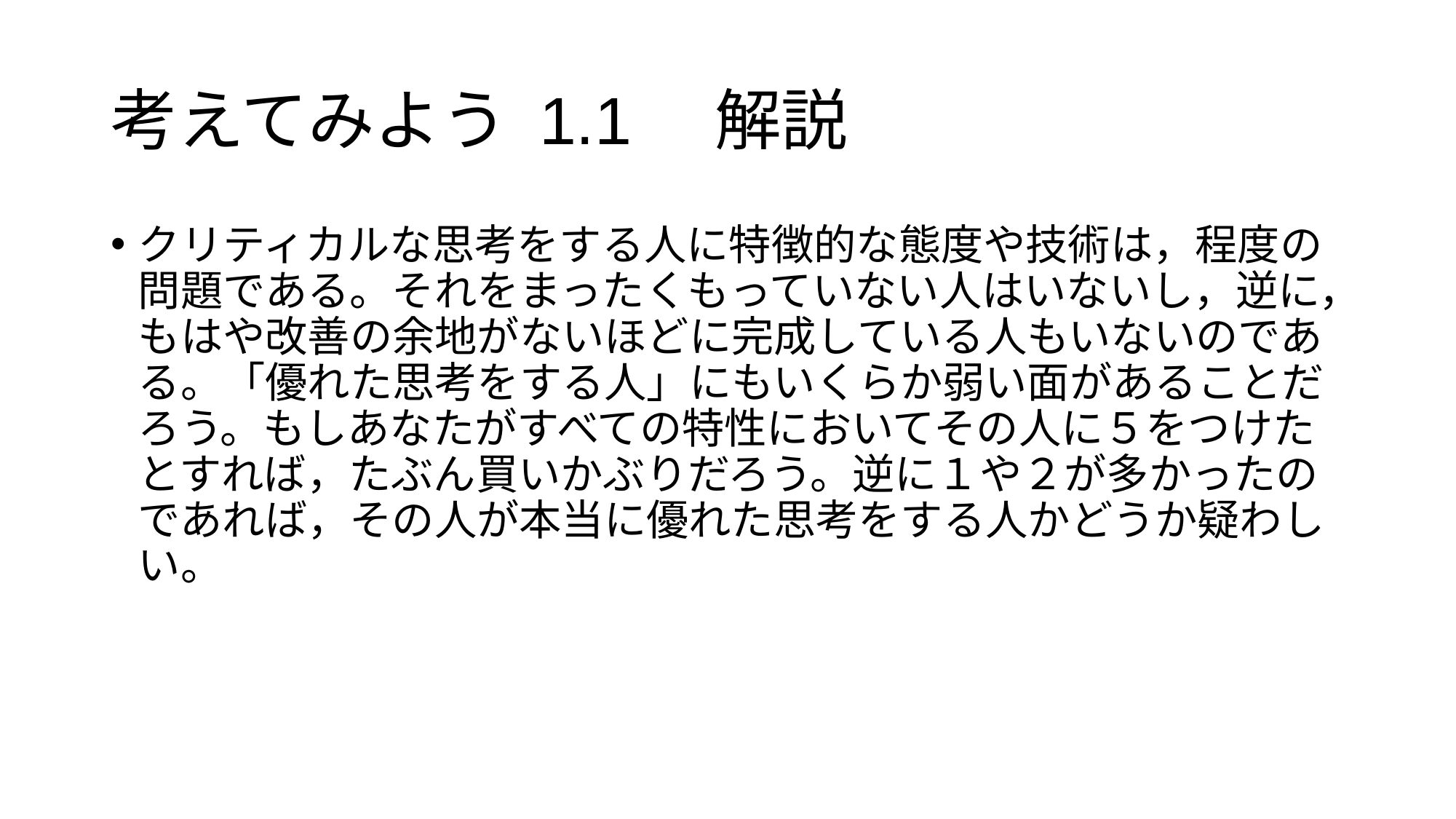

# 考えてみよう 1.1　解説
クリティカルな思考をする人に特徴的な態度や技術は，程度の問題である。それをまったくもっていない人はいないし，逆に，もはや改善の余地がないほどに完成している人もいないのである。「優れた思考をする人」にもいくらか弱い面があることだろう。もしあなたがすべての特性においてその人に５をつけたとすれば，たぶん買いかぶりだろう。逆に１や２が多かったのであれば，その人が本当に優れた思考をする人かどうか疑わしい。